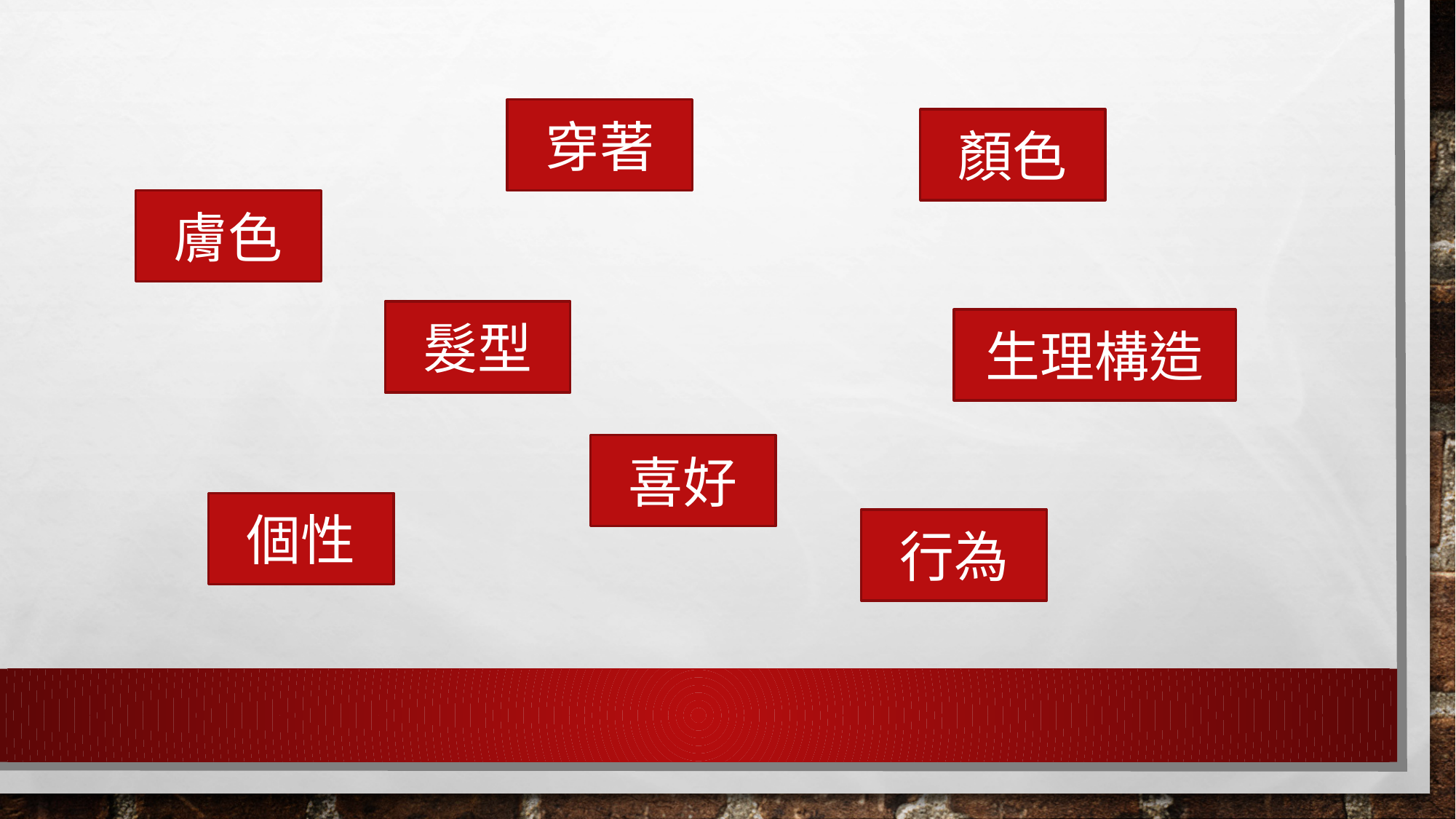

穿著
顏色
膚色
髮型
生理構造
喜好
個性
行為